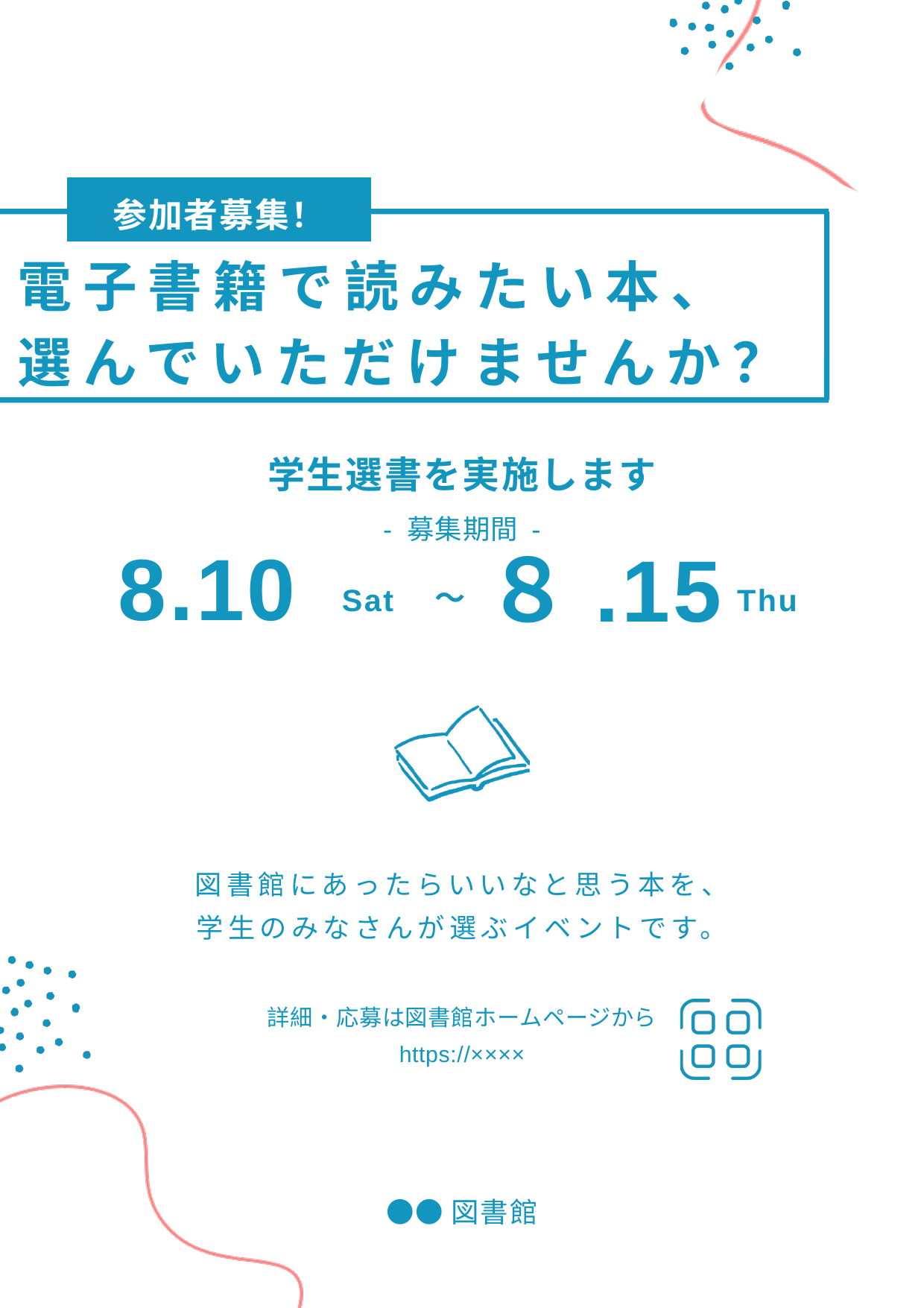

参加者募集！

電子書籍で読みたい本、
選んでいただけませんか？
学生選書を実施します
- 募集期間 -
8.10
８.15
〜
Sat
Thu

図書館にあったらいいなと思う本を、
学生のみなさんが選ぶイベントです。

詳細・応募は図書館ホームページから
https://××××

●●図書館